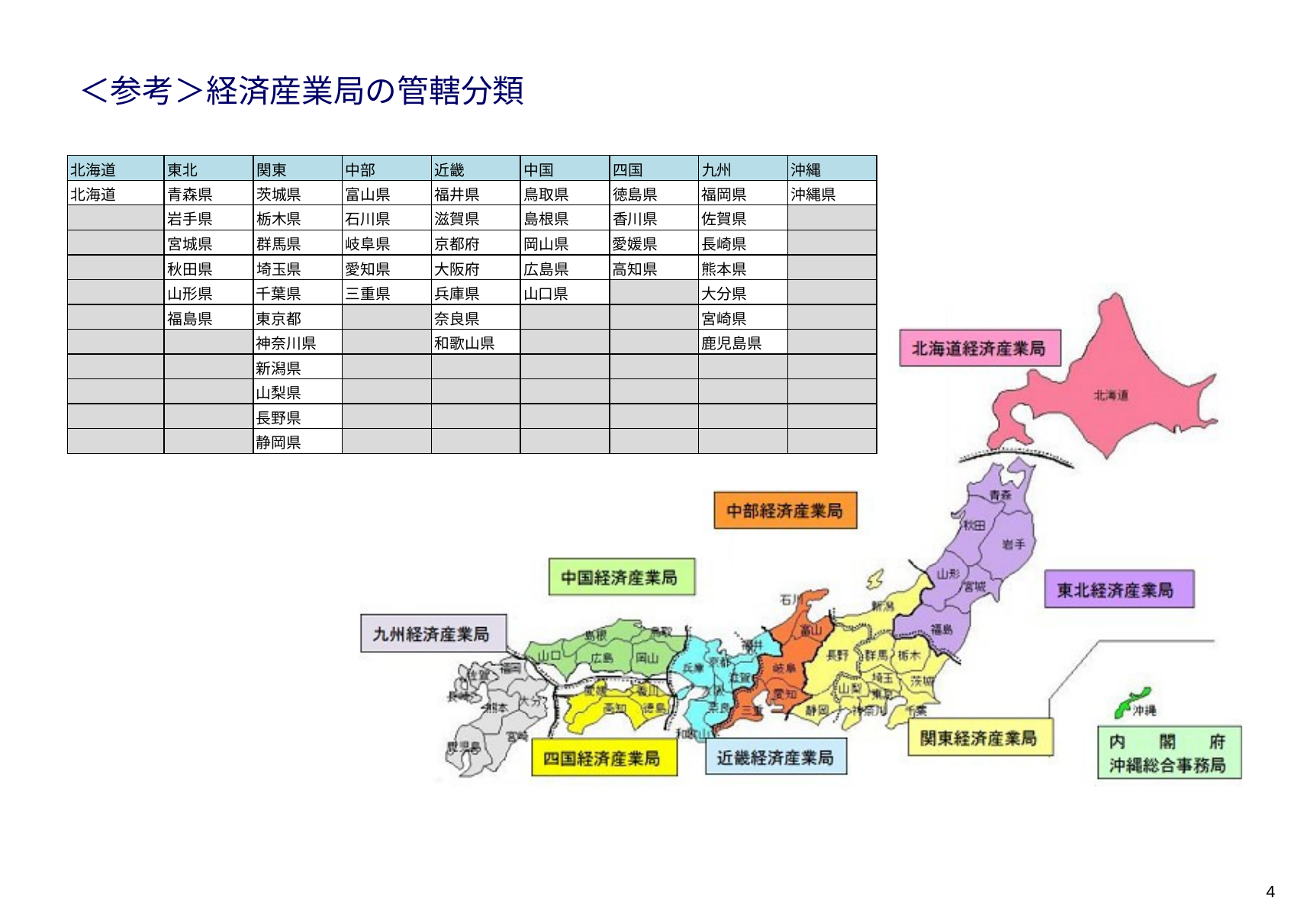

＜参考＞経済産業局の管轄分類
| 北海道 | 東北 | 関東 | 中部 | 近畿 | 中国 | 四国 | 九州 | 沖縄 |
| --- | --- | --- | --- | --- | --- | --- | --- | --- |
| 北海道 | 青森県 | 茨城県 | 富山県 | 福井県 | 鳥取県 | 徳島県 | 福岡県 | 沖縄県 |
|  | 岩手県 | 栃木県 | 石川県 | 滋賀県 | 島根県 | 香川県 | 佐賀県 |  |
|  | 宮城県 | 群馬県 | 岐阜県 | 京都府 | 岡山県 | 愛媛県 | 長崎県 |  |
|  | 秋田県 | 埼玉県 | 愛知県 | 大阪府 | 広島県 | 高知県 | 熊本県 |  |
|  | 山形県 | 千葉県 | 三重県 | 兵庫県 | 山口県 |  | 大分県 |  |
|  | 福島県 | 東京都 |  | 奈良県 |  |  | 宮崎県 |  |
|  |  | 神奈川県 |  | 和歌山県 |  |  | 鹿児島県 |  |
|  |  | 新潟県 |  |  |  |  |  |  |
|  |  | 山梨県 |  |  |  |  |  |  |
|  |  | 長野県 |  |  |  |  |  |  |
|  |  | 静岡県 |  |  |  |  |  |  |

4